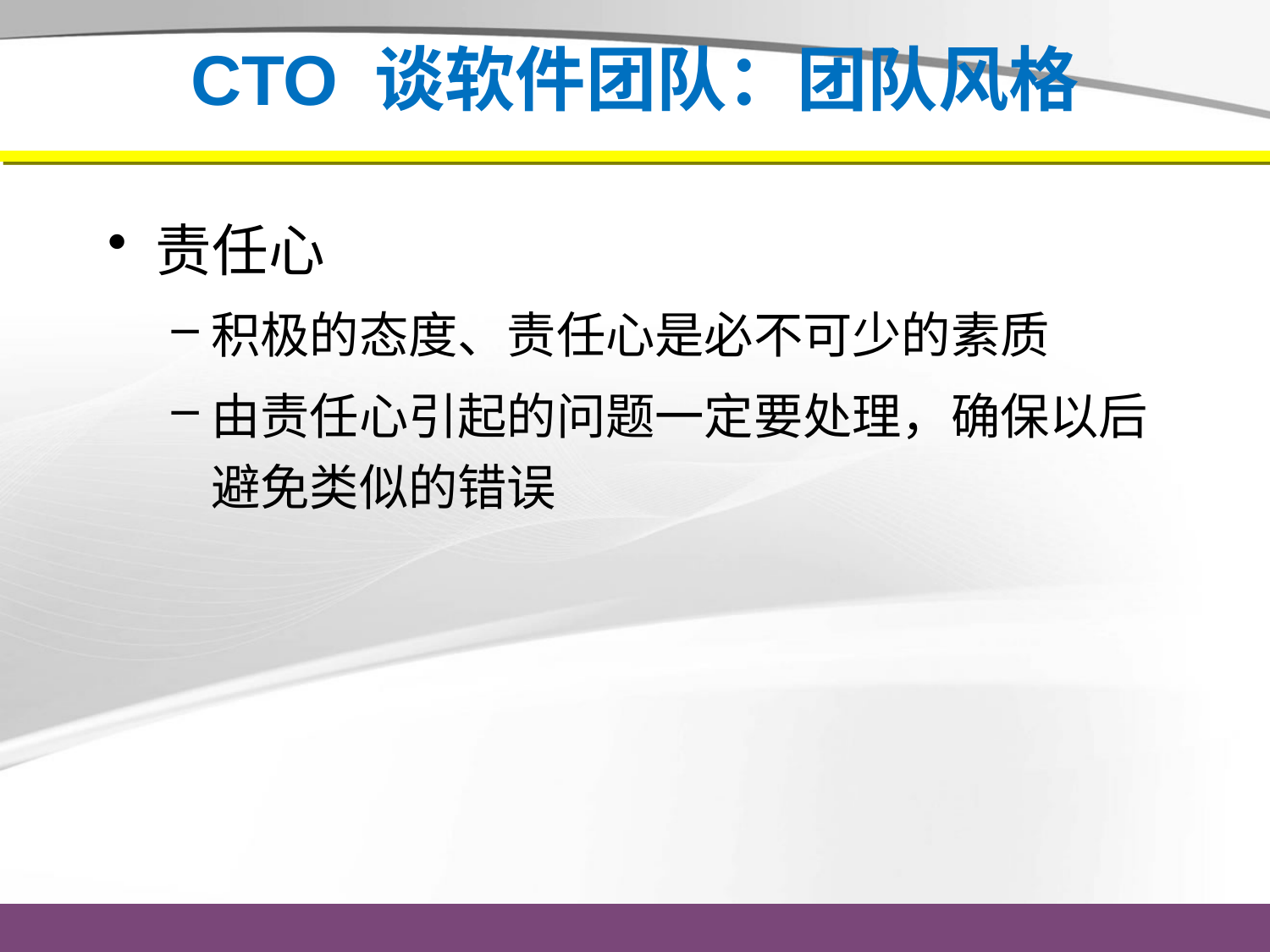

# CTO 谈软件团队：团队风格
责任心
积极的态度、责任心是必不可少的素质
由责任心引起的问题一定要处理，确保以后避免类似的错误